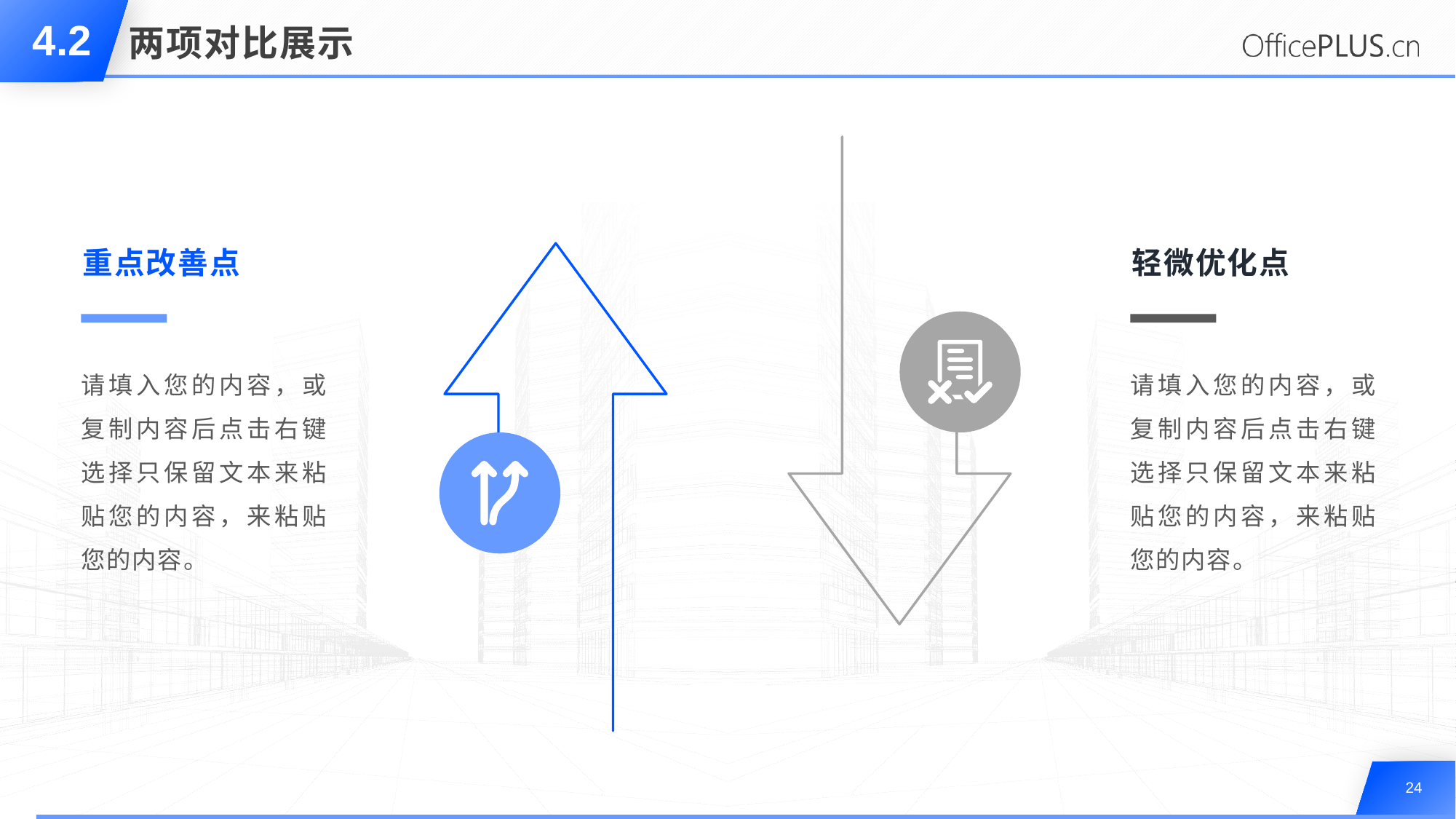

4.2
# 两项对比展示

重点改善点
轻微优化点

请填入您的内容，或复制内容后点击右键选择只保留文本来粘贴您的内容，来粘贴您的内容。
请填入您的内容，或复制内容后点击右键选择只保留文本来粘贴您的内容，来粘贴您的内容。

24